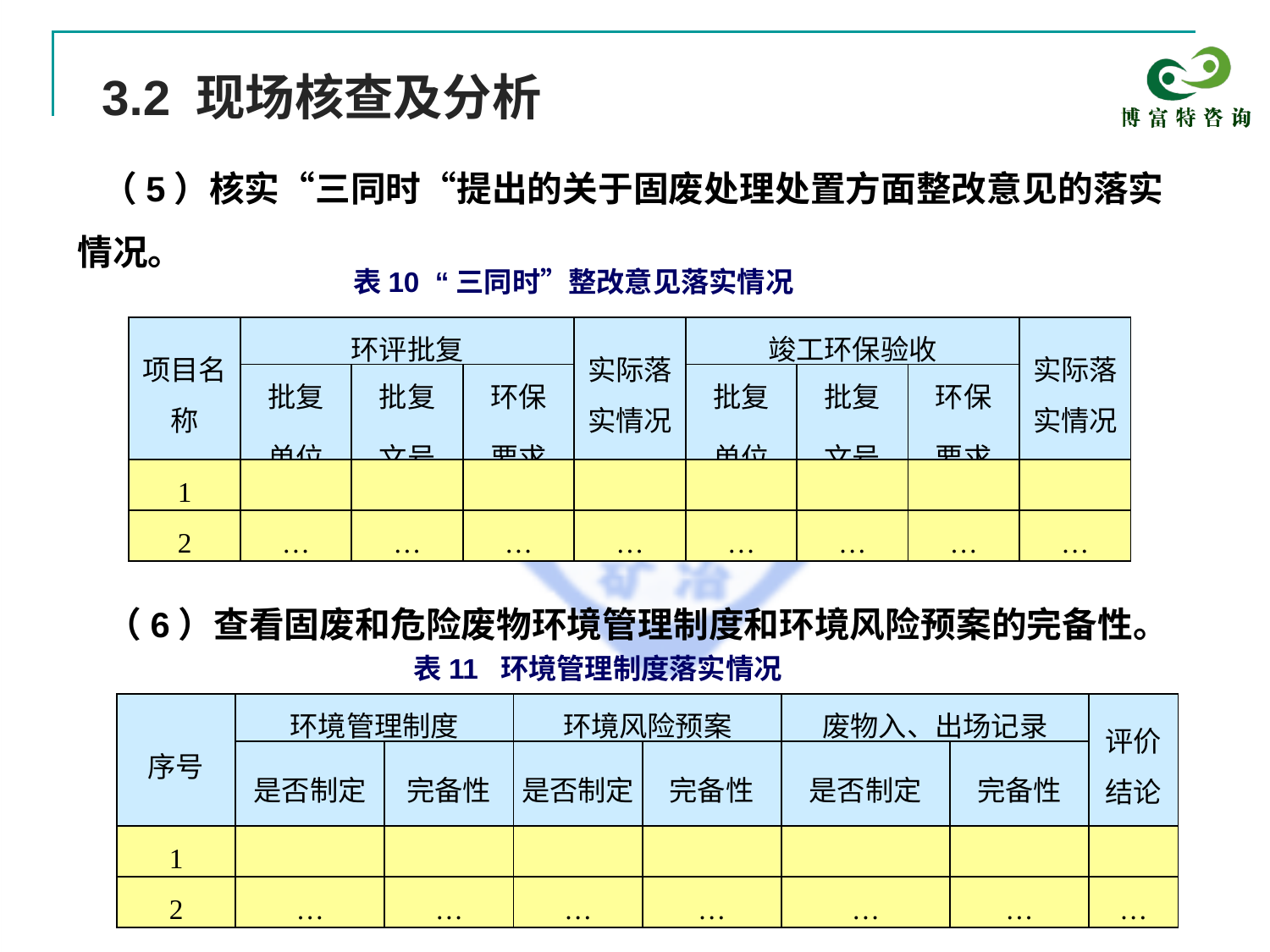

3.2 现场核查及分析
  （5）核实“三同时“提出的关于固废处理处置方面整改意见的落实情况。
表10  “三同时”整改意见落实情况
| 项目名称 | 环评批复 |  |  | 实际落实情况 | 竣工环保验收 |  |  | 实际落实情况 |
| --- | --- | --- | --- | --- | --- | --- | --- | --- |
|  | 批复 单位 | 批复 文号 | 环保 要求 |  | 批复 单位 | 批复 文号 | 环保 要求 |  |
| 1 |  |  |  |  |  |  |  |  |
| 2 | … | … | … | … | … | … | … | … |
  （6）查看固废和危险废物环境管理制度和环境风险预案的完备性。
表11  环境管理制度落实情况
| 序号 | 环境管理制度 |  | 环境风险预案 |  | 废物入、出场记录 |  | 评价结论 |
| --- | --- | --- | --- | --- | --- | --- | --- |
|  | 是否制定 | 完备性 | 是否制定 | 完备性 | 是否制定 | 完备性 |  |
| 1 |  |  |  |  |  |  |  |
| 2 | … | … | … | … | … | … | … |